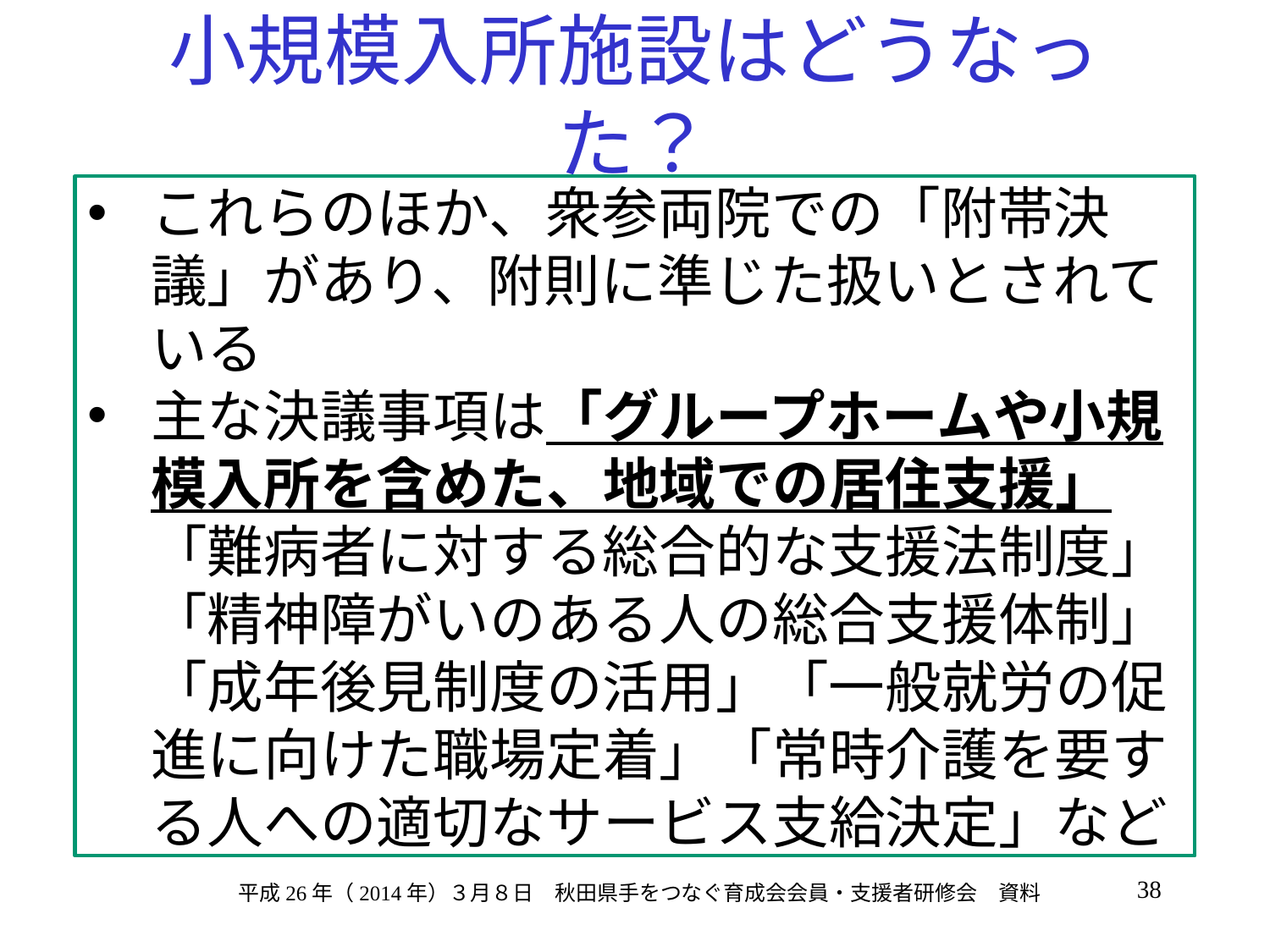

# 小規模入所施設はどうなった？
これらのほか、衆参両院での「附帯決議」があり、附則に準じた扱いとされている
主な決議事項は「グループホームや小規模入所を含めた、地域での居住支援」「難病者に対する総合的な支援法制度」「精神障がいのある人の総合支援体制」「成年後見制度の活用」「一般就労の促進に向けた職場定着」「常時介護を要する人への適切なサービス支給決定」など
38